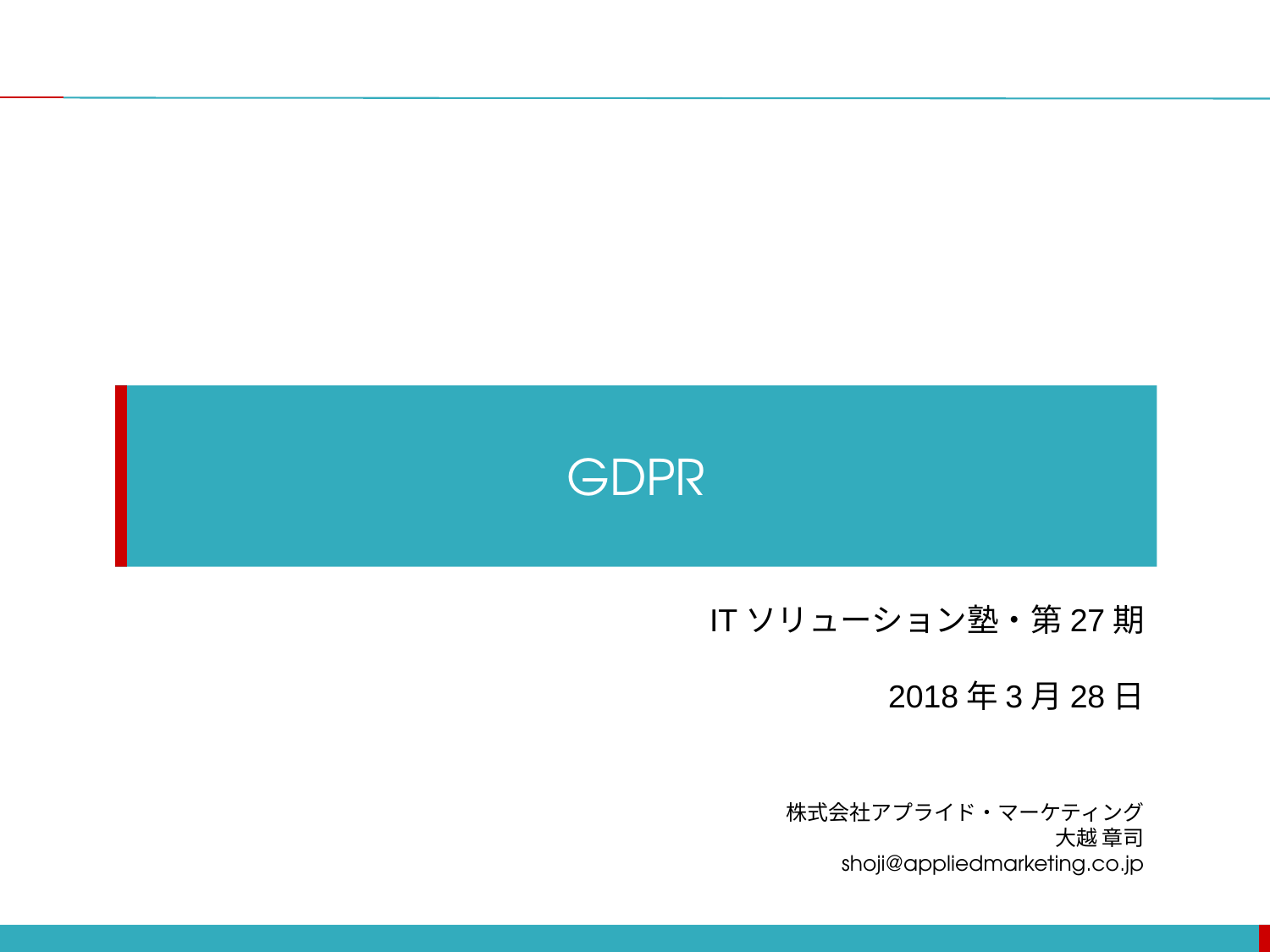

GDPR
ITソリューション塾・第27期

2018年3月28日
株式会社アプライド・マーケティング
大越 章司
shoji@appliedmarketing.co.jp